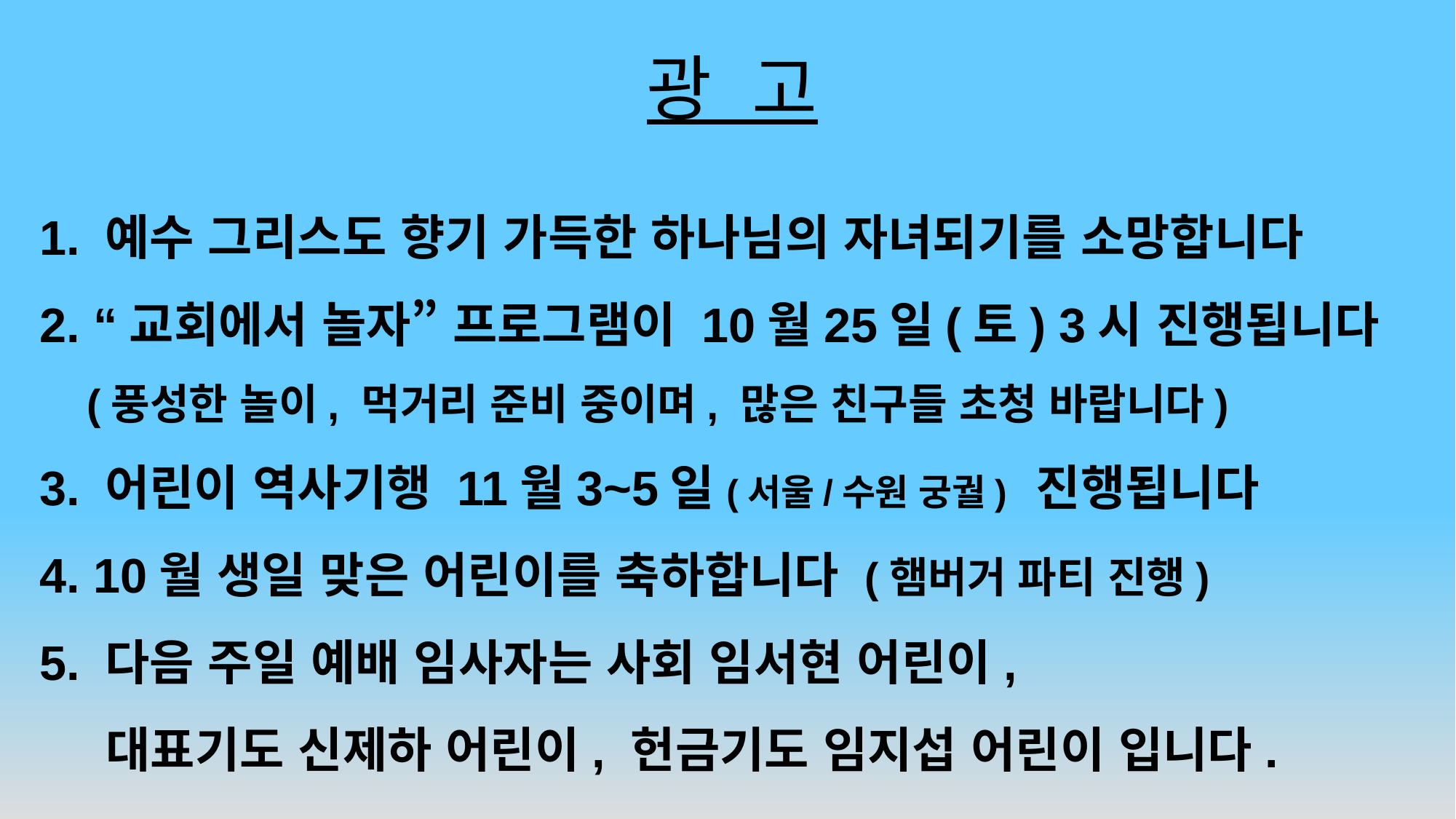

# 광  고
1. 예수 그리스도 향기 가득한 하나님의 자녀되기를 소망합니다
2. “교회에서 놀자” 프로그램이 10월25일(토) 3시 진행됩니다
    (풍성한 놀이, 먹거리 준비 중이며, 많은 친구들 초청 바랍니다)
3. 어린이 역사기행 11월3~5일(서울/수원 궁궐)  진행됩니다
4. 10월 생일 맞은 어린이를 축하합니다 (햄버거 파티 진행)
5. 다음 주일 예배 임사자는 사회 임서현 어린이,
    대표기도 신제하 어린이, 헌금기도 임지섭 어린이 입니다.